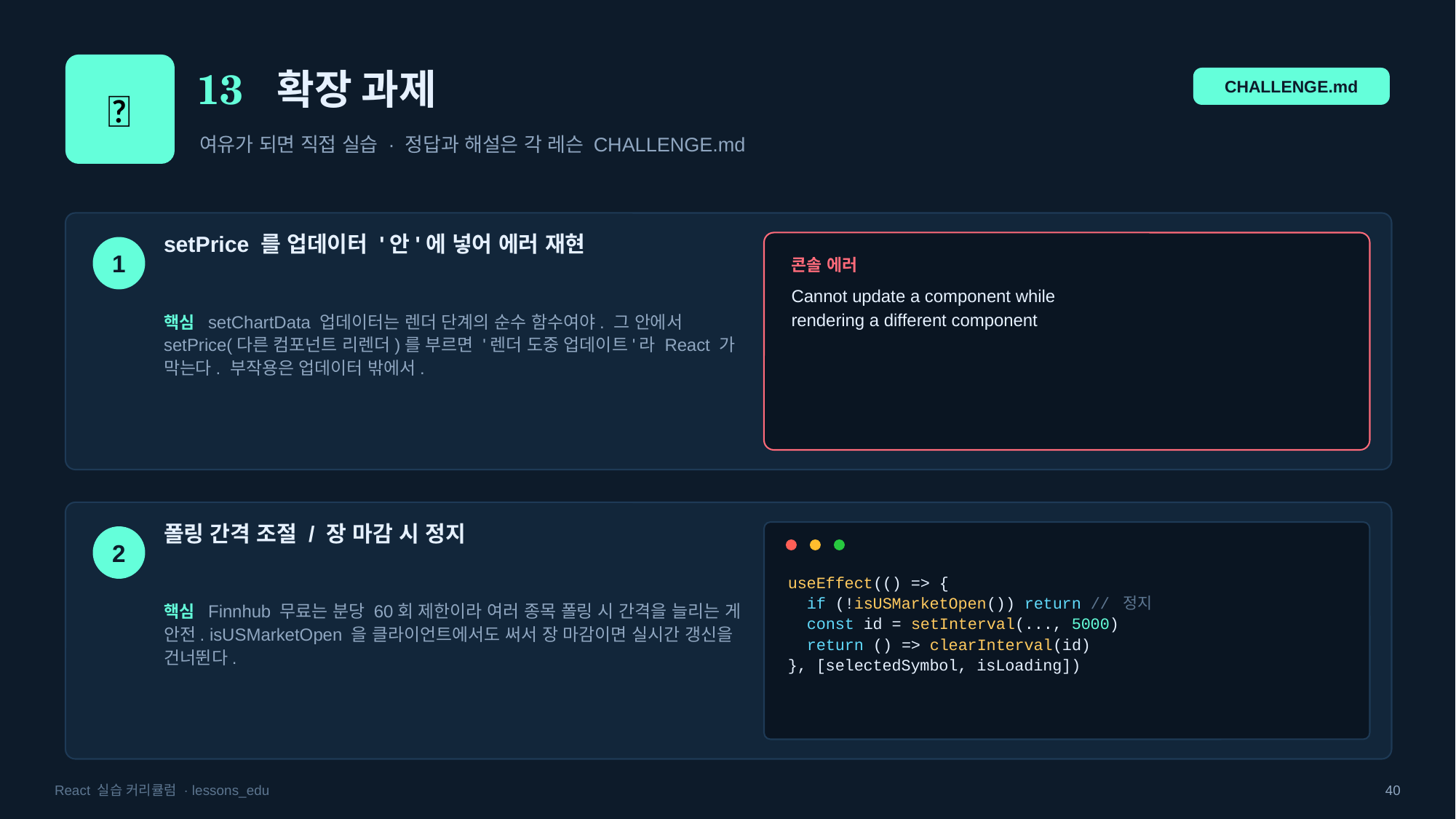

🧩
13  확장 과제
CHALLENGE.md
여유가 되면 직접 실습 · 정답과 해설은 각 레슨 CHALLENGE.md

setPrice 를 업데이터 '안'에 넣어 에러 재현

1
콘솔 에러
Cannot update a component while
rendering a different component
핵심  setChartData 업데이터는 렌더 단계의 순수 함수여야. 그 안에서 setPrice(다른 컴포넌트 리렌더)를 부르면 '렌더 도중 업데이트'라 React 가 막는다. 부작용은 업데이터 밖에서.

폴링 간격 조절 / 장 마감 시 정지

2

useEffect(() => {
  if (!isUSMarketOpen()) return // 정지
  const id = setInterval(..., 5000)
  return () => clearInterval(id)
}, [selectedSymbol, isLoading])
핵심  Finnhub 무료는 분당 60회 제한이라 여러 종목 폴링 시 간격을 늘리는 게 안전. isUSMarketOpen 을 클라이언트에서도 써서 장 마감이면 실시간 갱신을 건너뛴다.
React 실습 커리큘럼 · lessons_edu
40